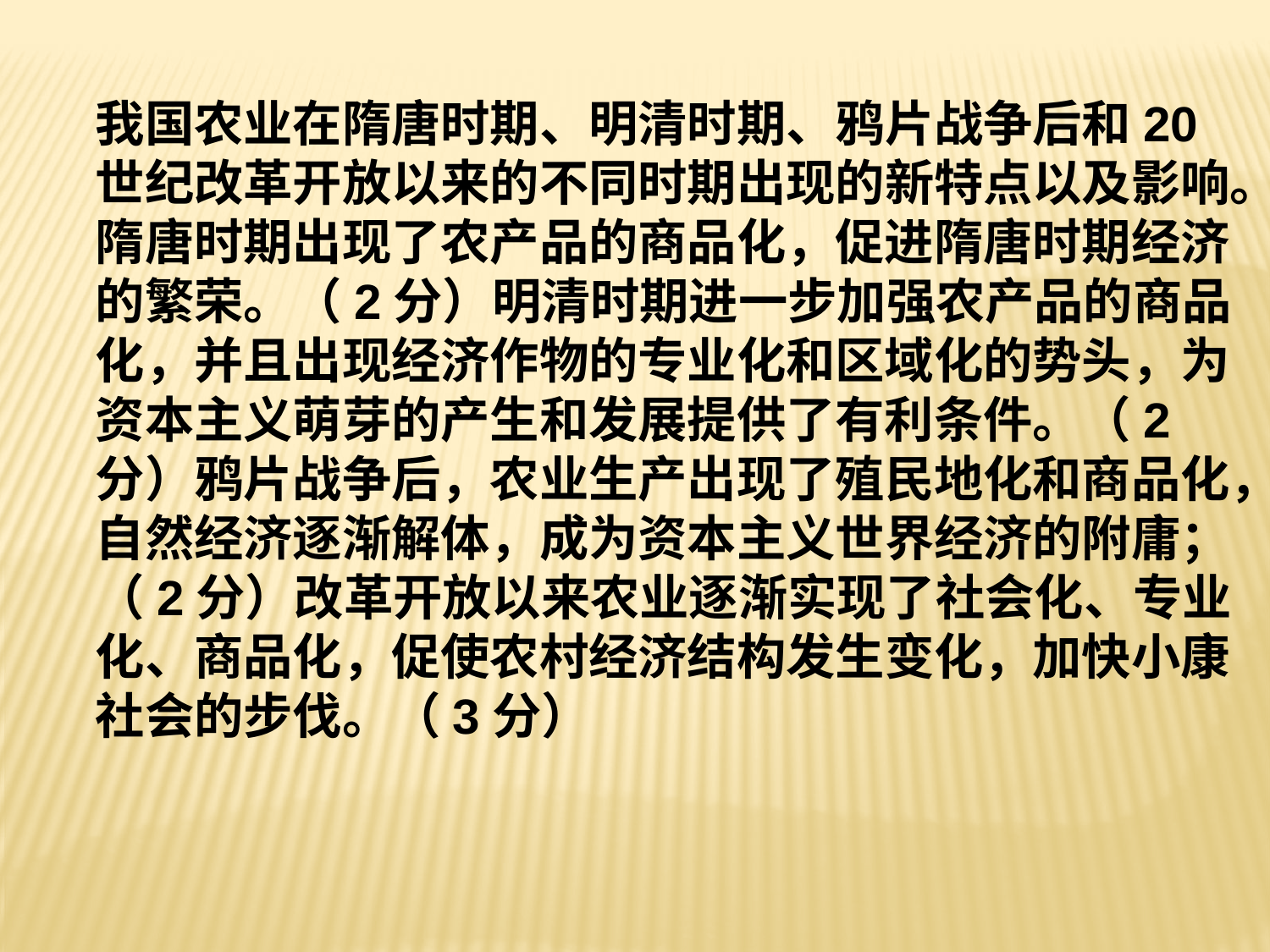

我国农业在隋唐时期、明清时期、鸦片战争后和20世纪改革开放以来的不同时期出现的新特点以及影响。
隋唐时期出现了农产品的商品化，促进隋唐时期经济的繁荣。（2分）明清时期进一步加强农产品的商品化，并且出现经济作物的专业化和区域化的势头，为资本主义萌芽的产生和发展提供了有利条件。（2分）鸦片战争后，农业生产出现了殖民地化和商品化，自然经济逐渐解体，成为资本主义世界经济的附庸；（2分）改革开放以来农业逐渐实现了社会化、专业化、商品化，促使农村经济结构发生变化，加快小康社会的步伐。（3分）